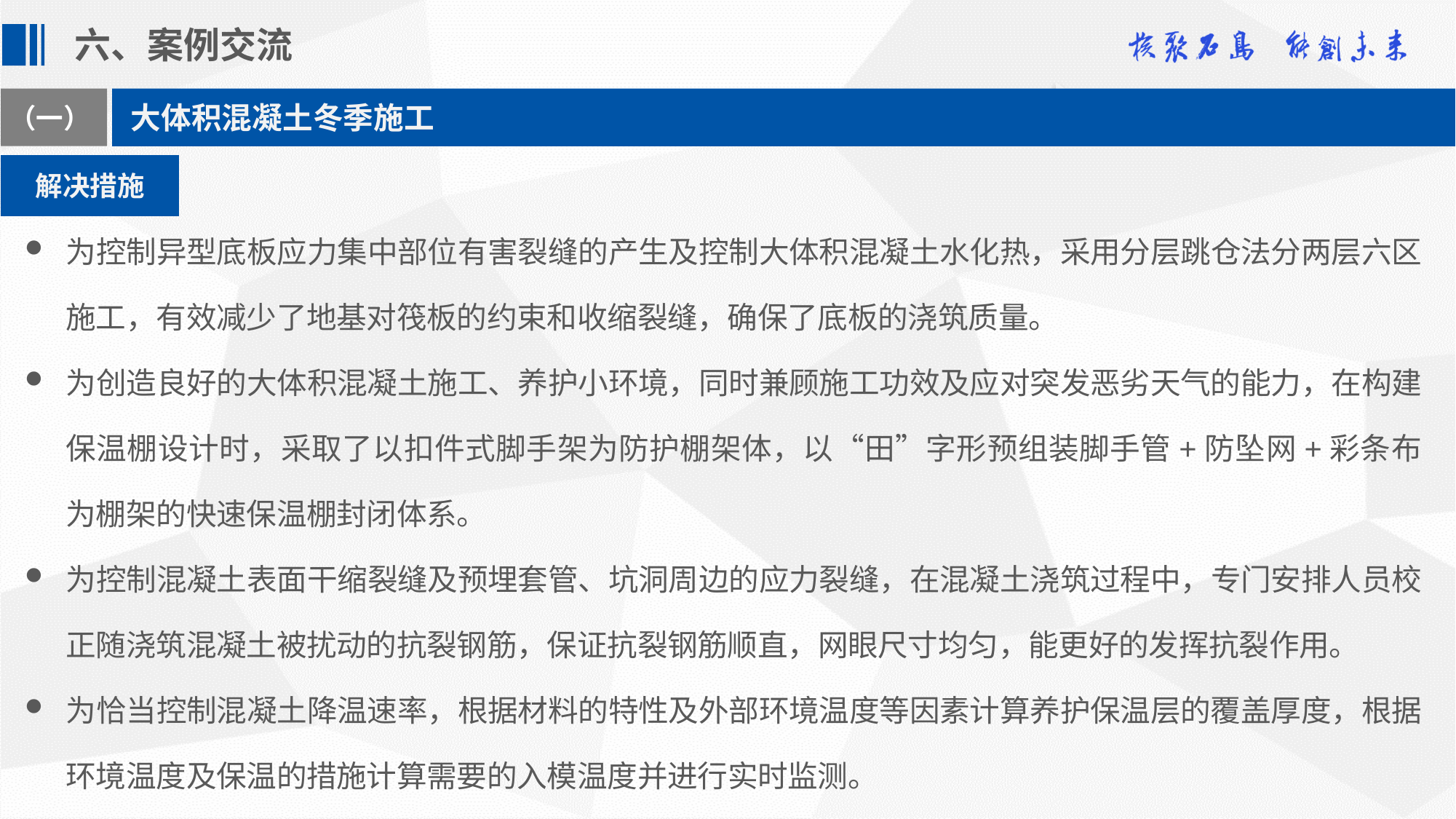

六、案例交流

（一）
大体积混凝土冬季施工
解决措施
为控制异型底板应力集中部位有害裂缝的产生及控制大体积混凝土水化热，采用分层跳仓法分两层六区施工，有效减少了地基对筏板的约束和收缩裂缝，确保了底板的浇筑质量。
为创造良好的大体积混凝土施工、养护小环境，同时兼顾施工功效及应对突发恶劣天气的能力，在构建保温棚设计时，采取了以扣件式脚手架为防护棚架体，以“田”字形预组装脚手管+防坠网+彩条布为棚架的快速保温棚封闭体系。
为控制混凝土表面干缩裂缝及预埋套管、坑洞周边的应力裂缝，在混凝土浇筑过程中，专门安排人员校正随浇筑混凝土被扰动的抗裂钢筋，保证抗裂钢筋顺直，网眼尺寸均匀，能更好的发挥抗裂作用。
为恰当控制混凝土降温速率，根据材料的特性及外部环境温度等因素计算养护保温层的覆盖厚度，根据环境温度及保温的措施计算需要的入模温度并进行实时监测。